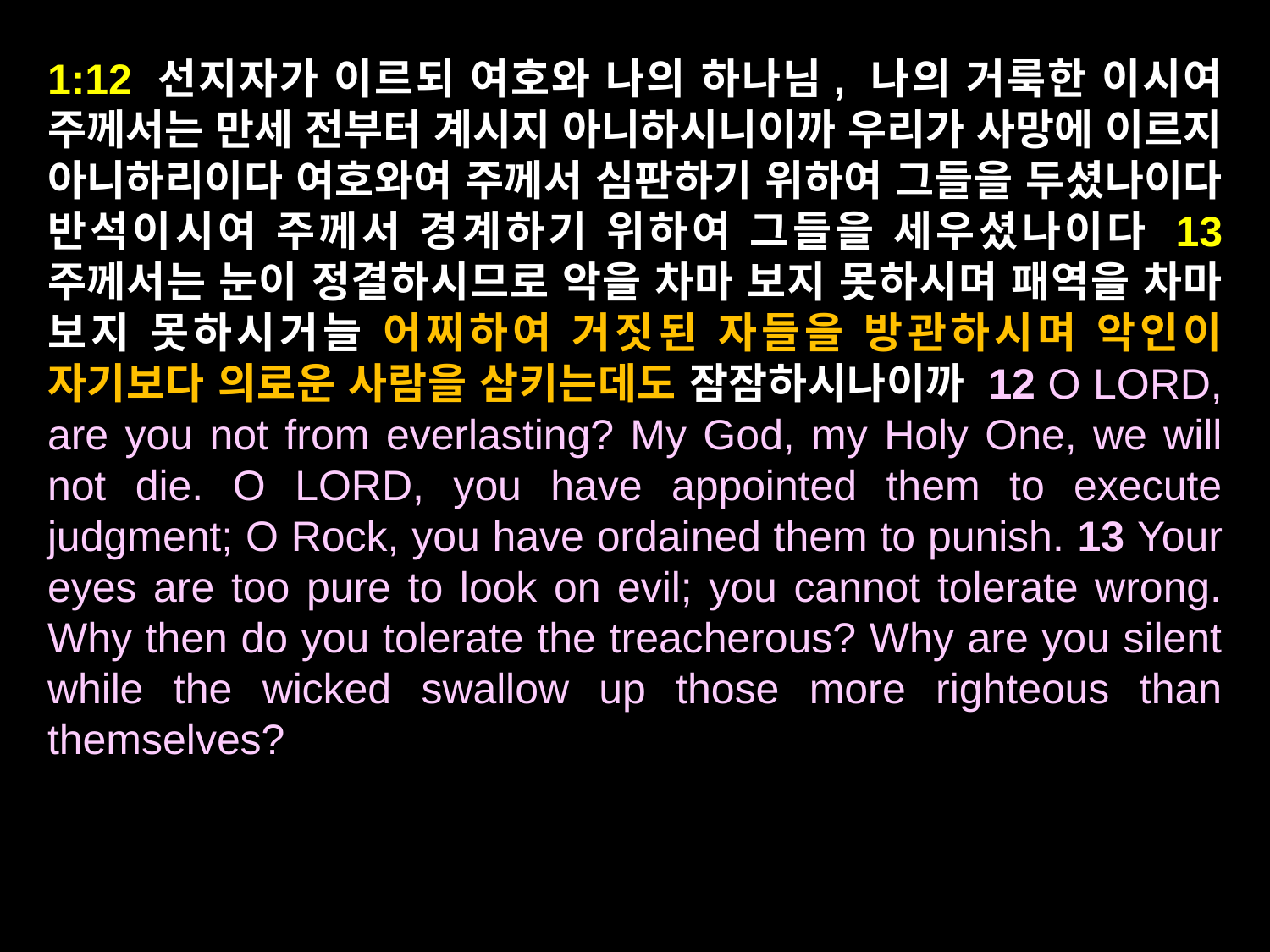

1:12 선지자가 이르되 여호와 나의 하나님, 나의 거룩한 이시여 주께서는 만세 전부터 계시지 아니하시니이까 우리가 사망에 이르지 아니하리이다 여호와여 주께서 심판하기 위하여 그들을 두셨나이다 반석이시여 주께서 경계하기 위하여 그들을 세우셨나이다 13 주께서는 눈이 정결하시므로 악을 차마 보지 못하시며 패역을 차마 보지 못하시거늘 어찌하여 거짓된 자들을 방관하시며 악인이 자기보다 의로운 사람을 삼키는데도 잠잠하시나이까 12 O LORD, are you not from everlasting? My God, my Holy One, we will not die. O LORD, you have appointed them to execute judgment; O Rock, you have ordained them to punish. 13 Your eyes are too pure to look on evil; you cannot tolerate wrong. Why then do you tolerate the treacherous? Why are you silent while the wicked swallow up those more righteous than themselves?